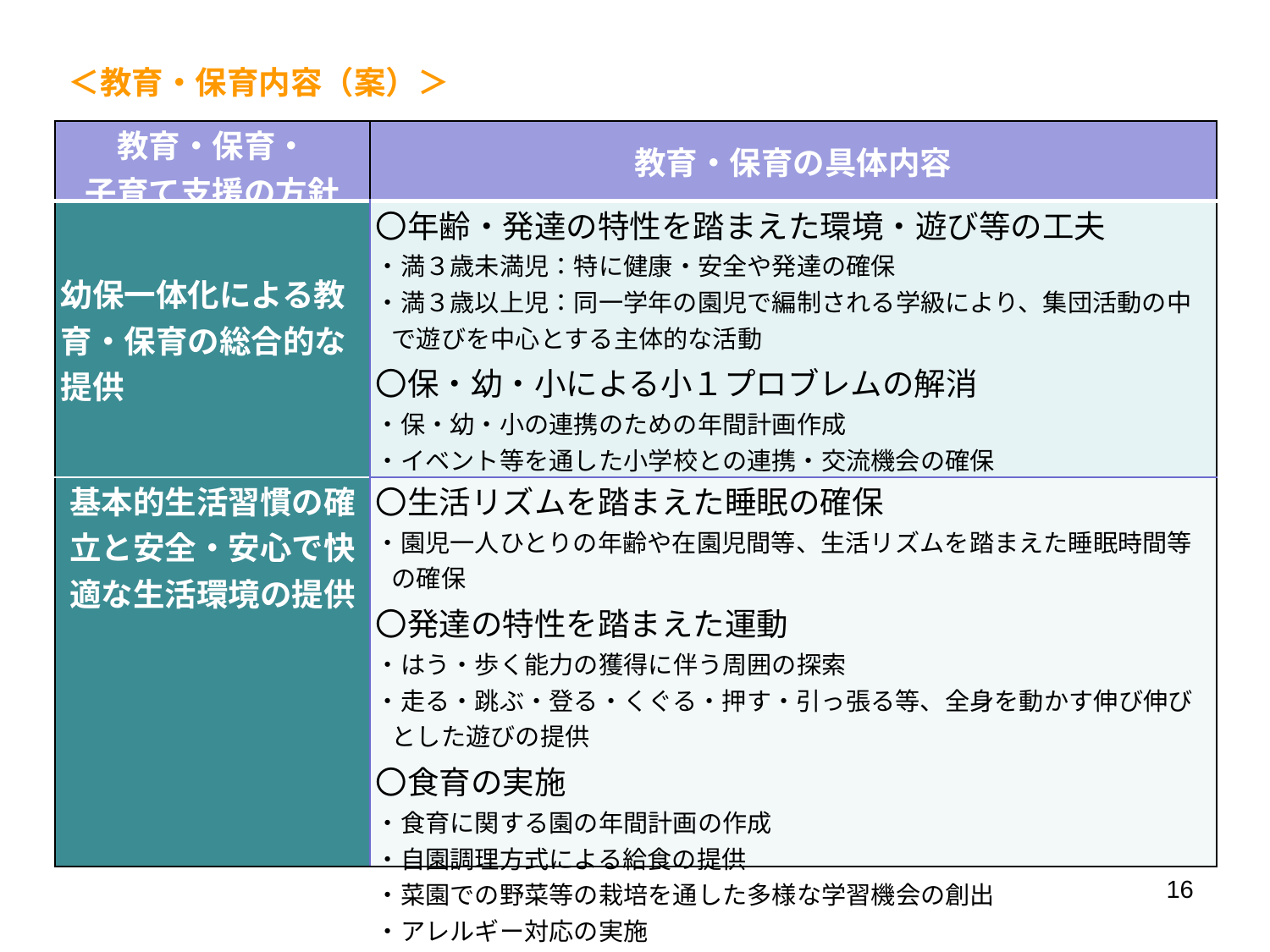

＜教育・保育内容（案）＞
| 教育・保育・ 子育て支援の方針 | 教育・保育の具体内容 |
| --- | --- |
| 幼保一体化による教育・保育の総合的な提供 | 〇年齢・発達の特性を踏まえた環境・遊び等の工夫 ・満３歳未満児：特に健康・安全や発達の確保 ・満３歳以上児：同一学年の園児で編制される学級により、集団活動の中で遊びを中心とする主体的な活動 〇保・幼・小による小１プロブレムの解消 ・保・幼・小の連携のための年間計画作成 ・イベント等を通した小学校との連携・交流機会の確保 〇地域子育て支援拠点事業の実施 |
| 基本的生活習慣の確立と安全・安心で快適な生活環境の提供 | 〇生活リズムを踏まえた睡眠の確保 ・園児一人ひとりの年齢や在園児間等、生活リズムを踏まえた睡眠時間等の確保 〇発達の特性を踏まえた運動 ・はう・歩く能力の獲得に伴う周囲の探索 ・走る・跳ぶ・登る・くぐる・押す・引っ張る等、全身を動かす伸び伸びとした遊びの提供 〇食育の実施 ・食育に関する園の年間計画の作成 ・自園調理方式による給食の提供 ・菜園での野菜等の栽培を通した多様な学習機会の創出 ・アレルギー対応の実施 |
16